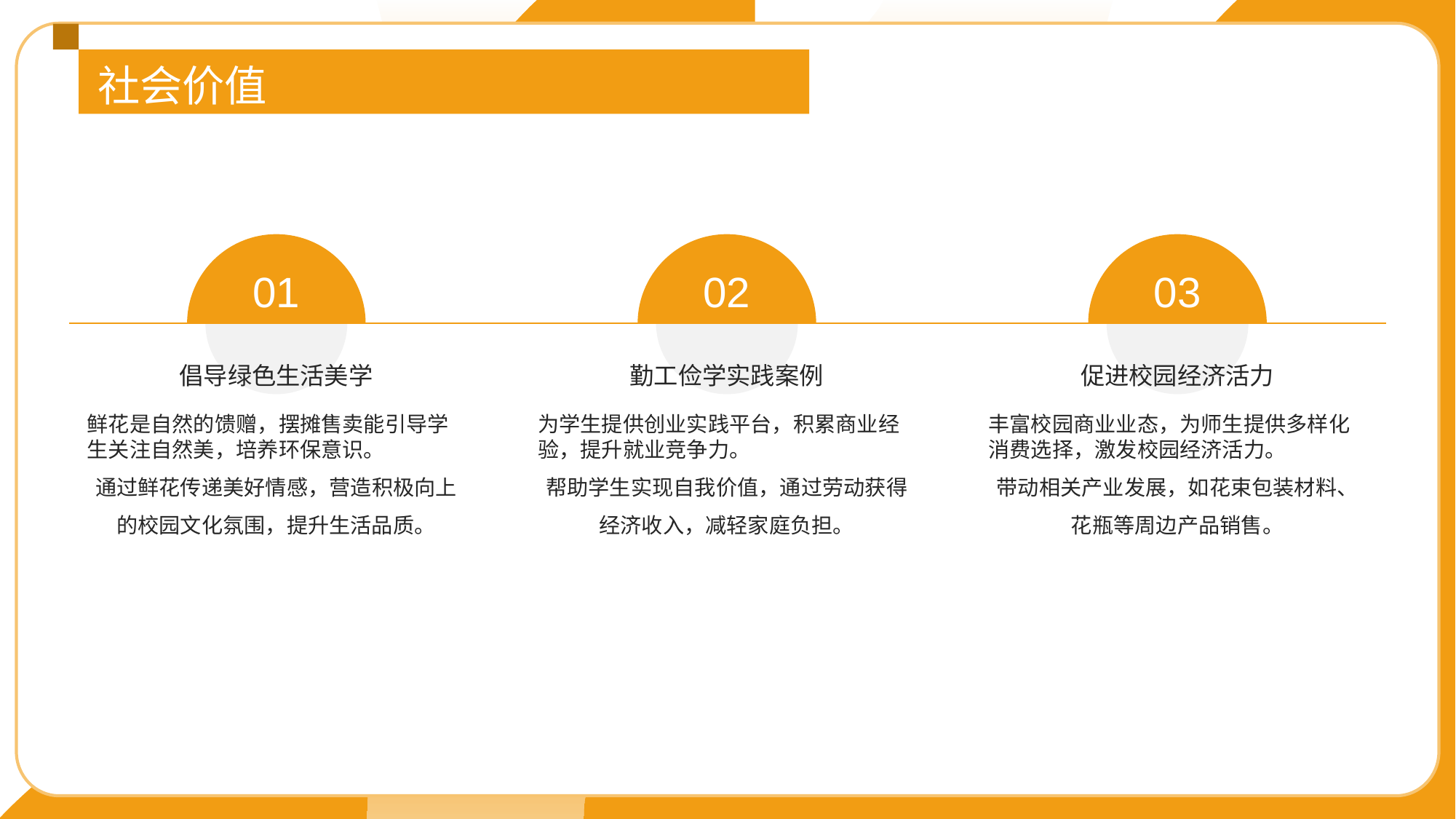

社会价值

01
02
03
倡导绿色生活美学
勤工俭学实践案例
促进校园经济活力
鲜花是自然的馈赠，摆摊售卖能引导学生关注自然美，培养环保意识。
通过鲜花传递美好情感，营造积极向上的校园文化氛围，提升生活品质。
为学生提供创业实践平台，积累商业经验，提升就业竞争力。
帮助学生实现自我价值，通过劳动获得经济收入，减轻家庭负担。
丰富校园商业业态，为师生提供多样化消费选择，激发校园经济活力。
带动相关产业发展，如花束包装材料、花瓶等周边产品销售。